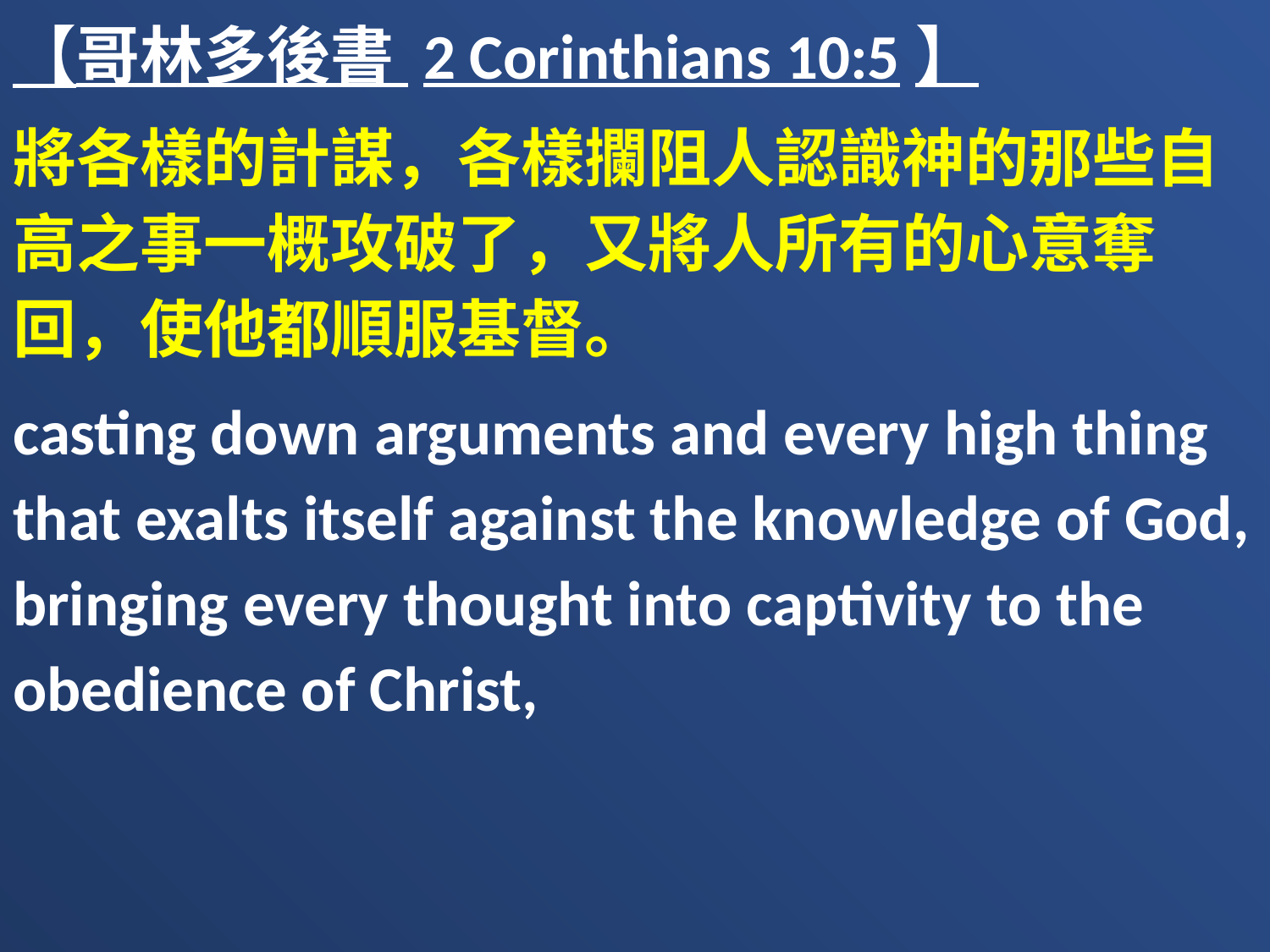

【哥林多後書 2 Corinthians 10:5】
將各樣的計謀，各樣攔阻人認識神的那些自高之事一概攻破了，又將人所有的心意奪回，使他都順服基督。
casting down arguments and every high thing that exalts itself against the knowledge of God, bringing every thought into captivity to the obedience of Christ,